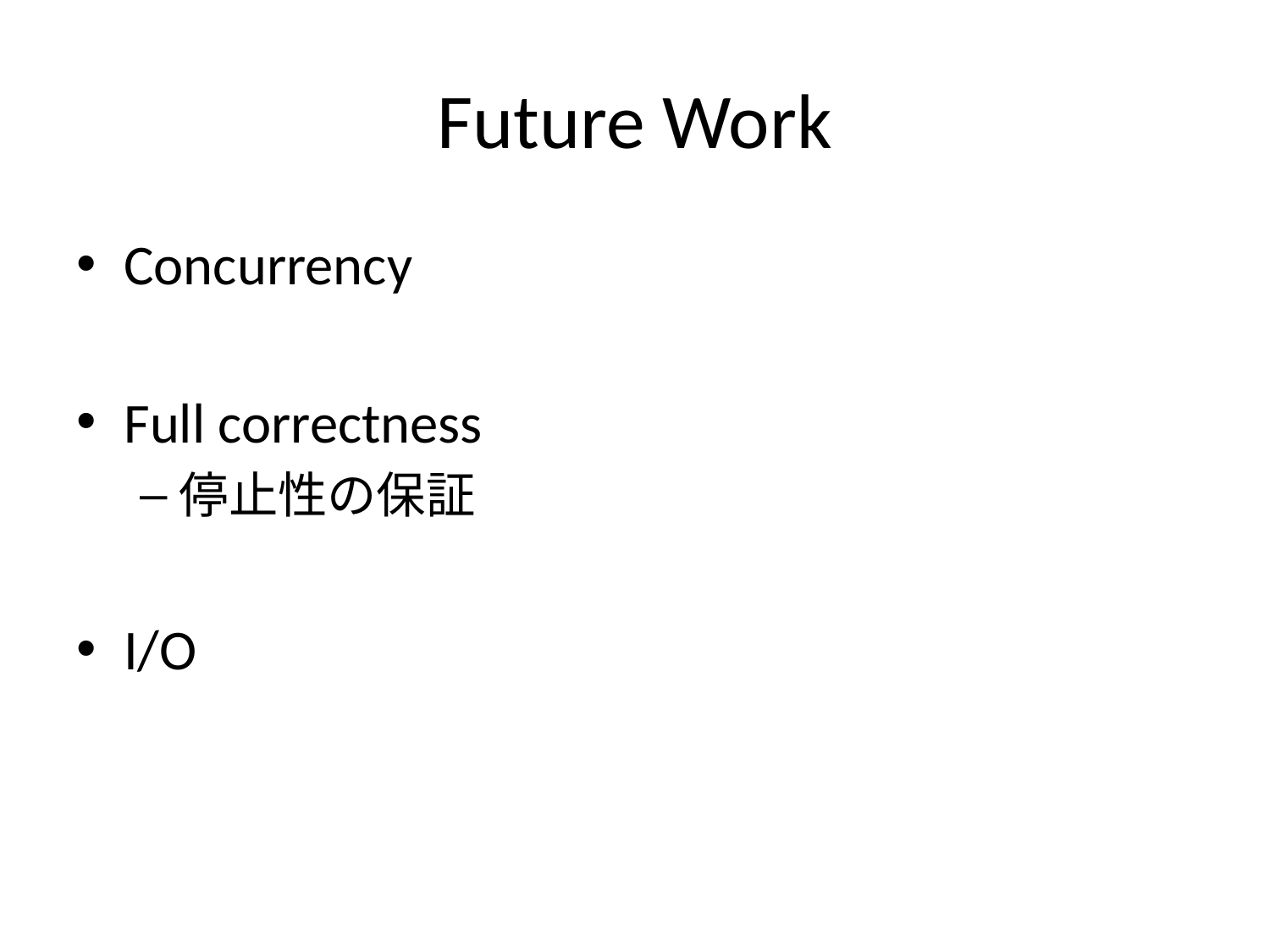

# Future Work
Concurrency

Full correctness
停止性の保証

I/O